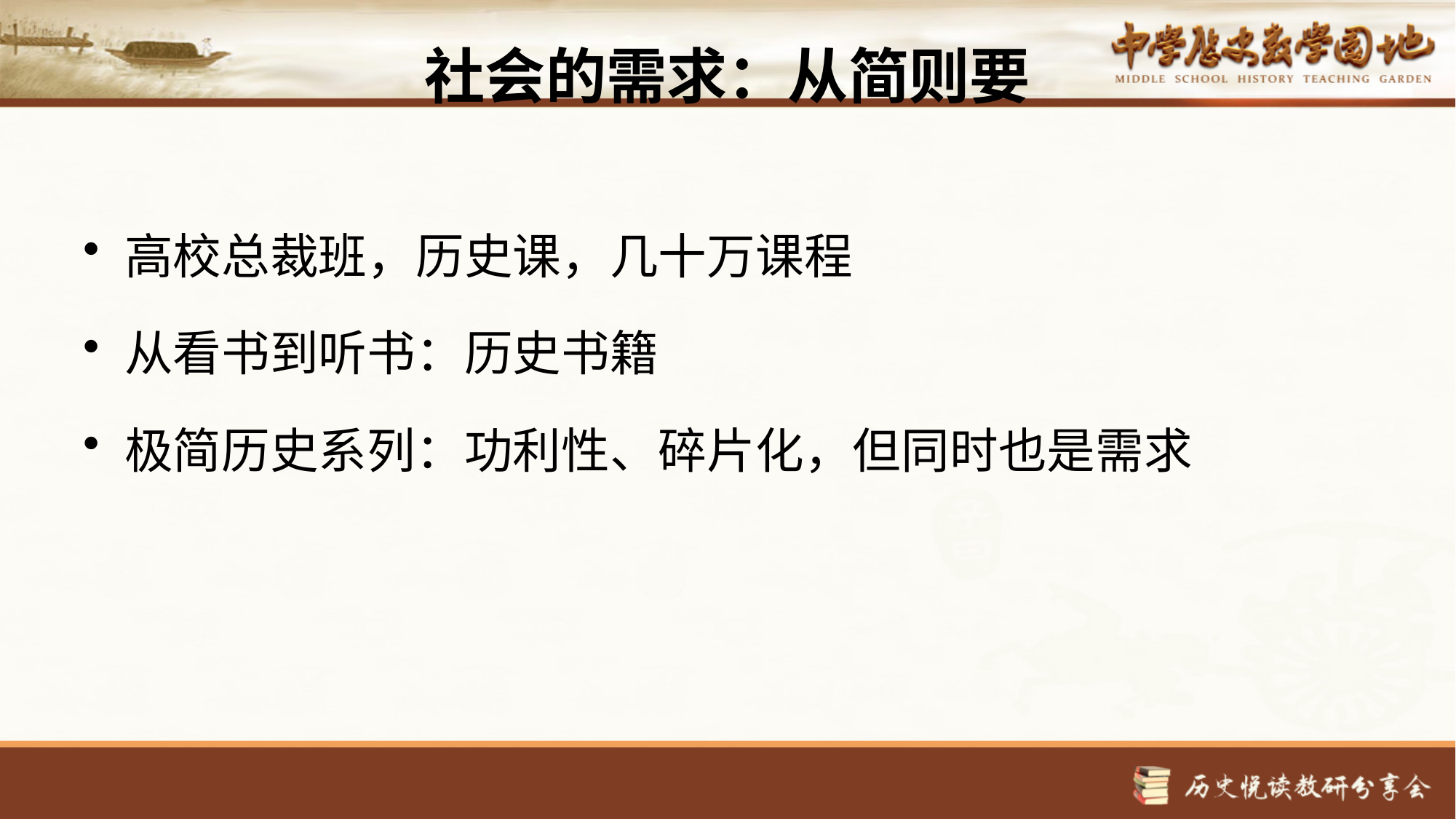

# 社会的需求：从简则要
高校总裁班，历史课，几十万课程
从看书到听书：历史书籍
极简历史系列：功利性、碎片化，但同时也是需求